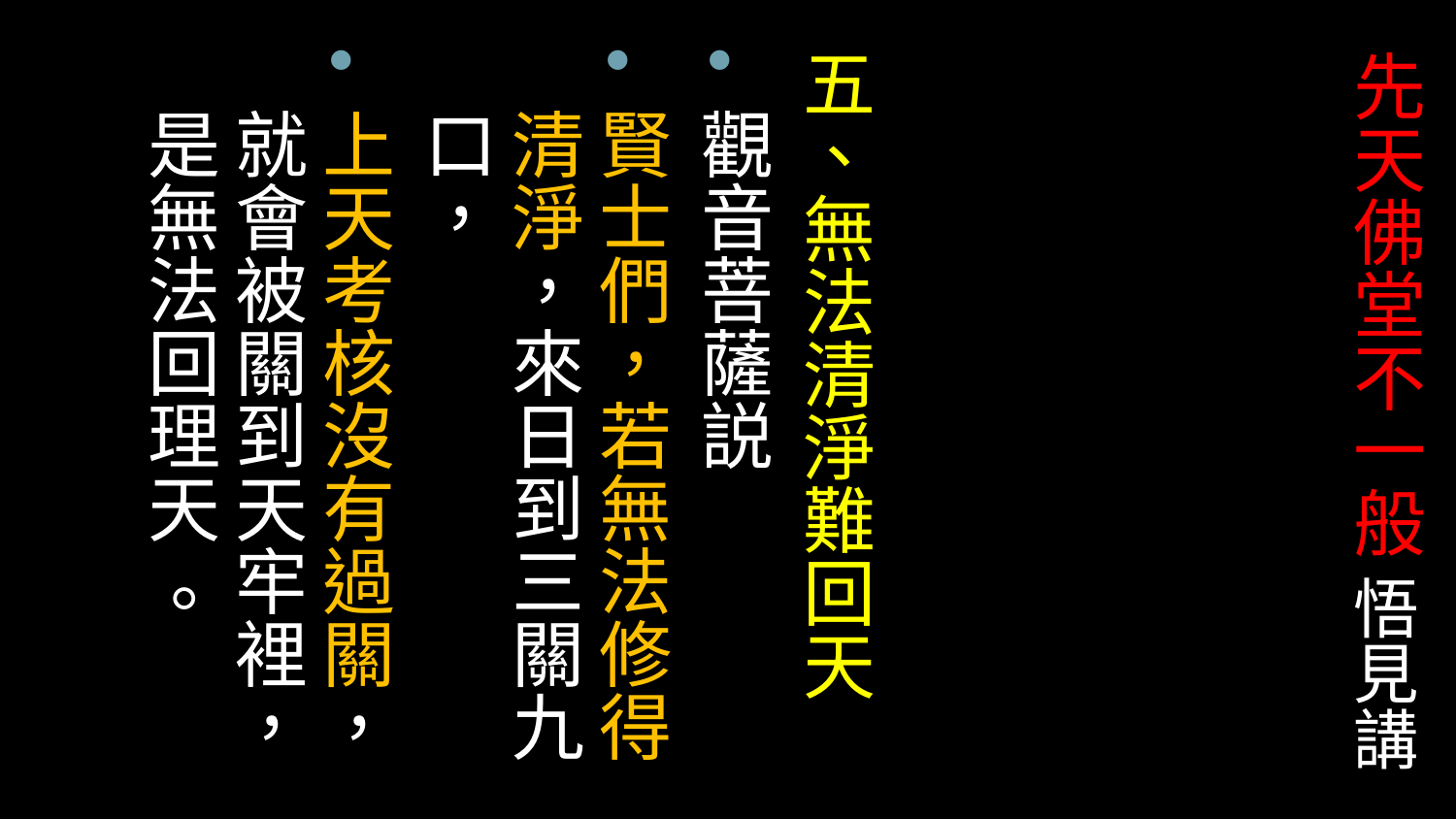

五、無法清淨難回天
觀音菩薩説
賢士們，若無法修得清淨，來日到三關九口，
上天考核沒有過關，就會被關到天牢裡，是無法回理天 。

# 先天佛堂不一般 悟見講